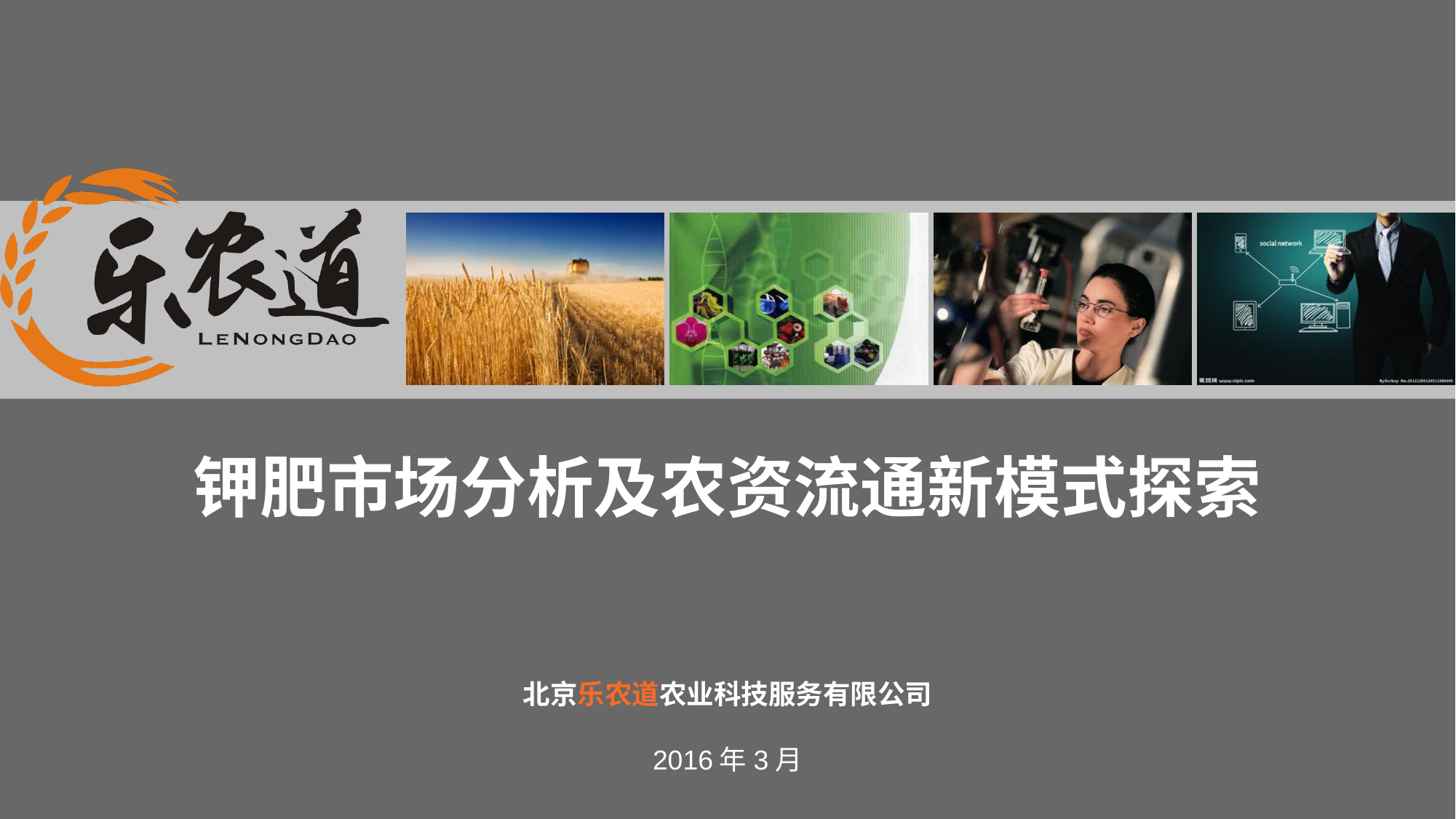

钾肥市场分析及农资流通新模式探索
北京乐农道农业科技服务有限公司

2016年3月